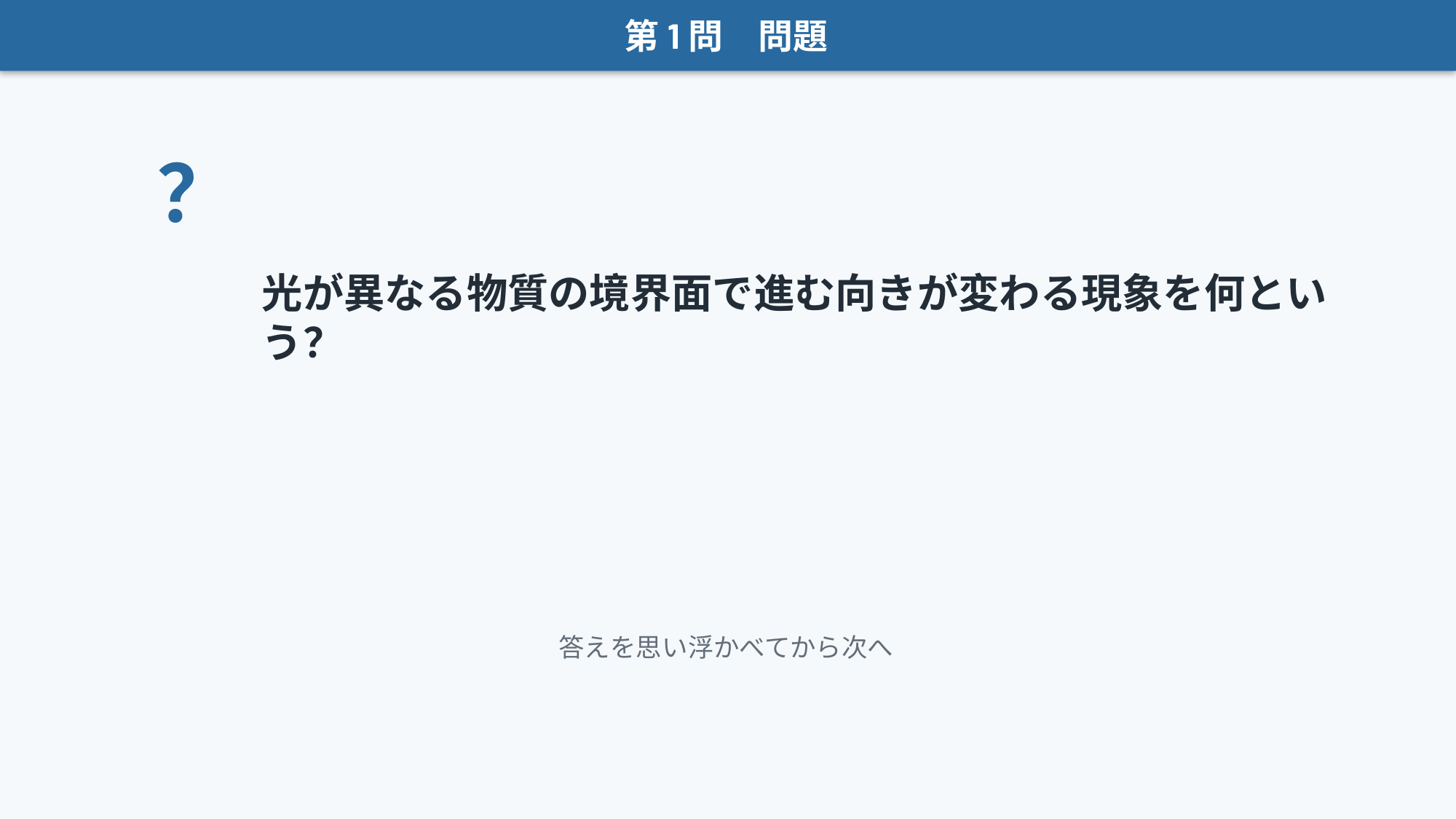

第1問　問題
？
光が異なる物質の境界面で進む向きが変わる現象を何という？
答えを思い浮かべてから次へ